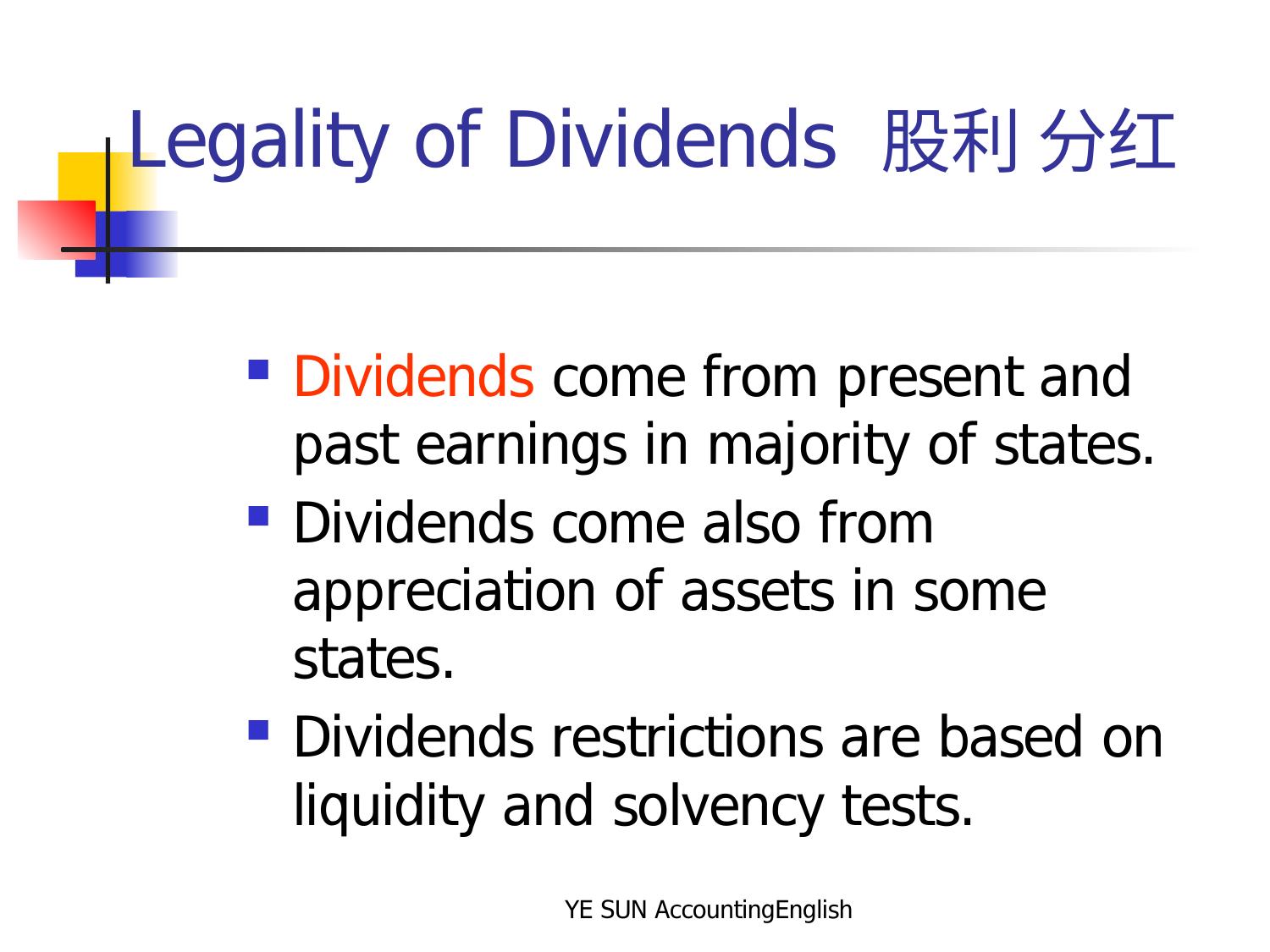

Legality of Dividends 股利 分红
Dividends come from present and past earnings in majority of states.
Dividends come also from appreciation of assets in some states.
Dividends restrictions are based on liquidity and solvency tests.
YE SUN AccountingEnglish
36